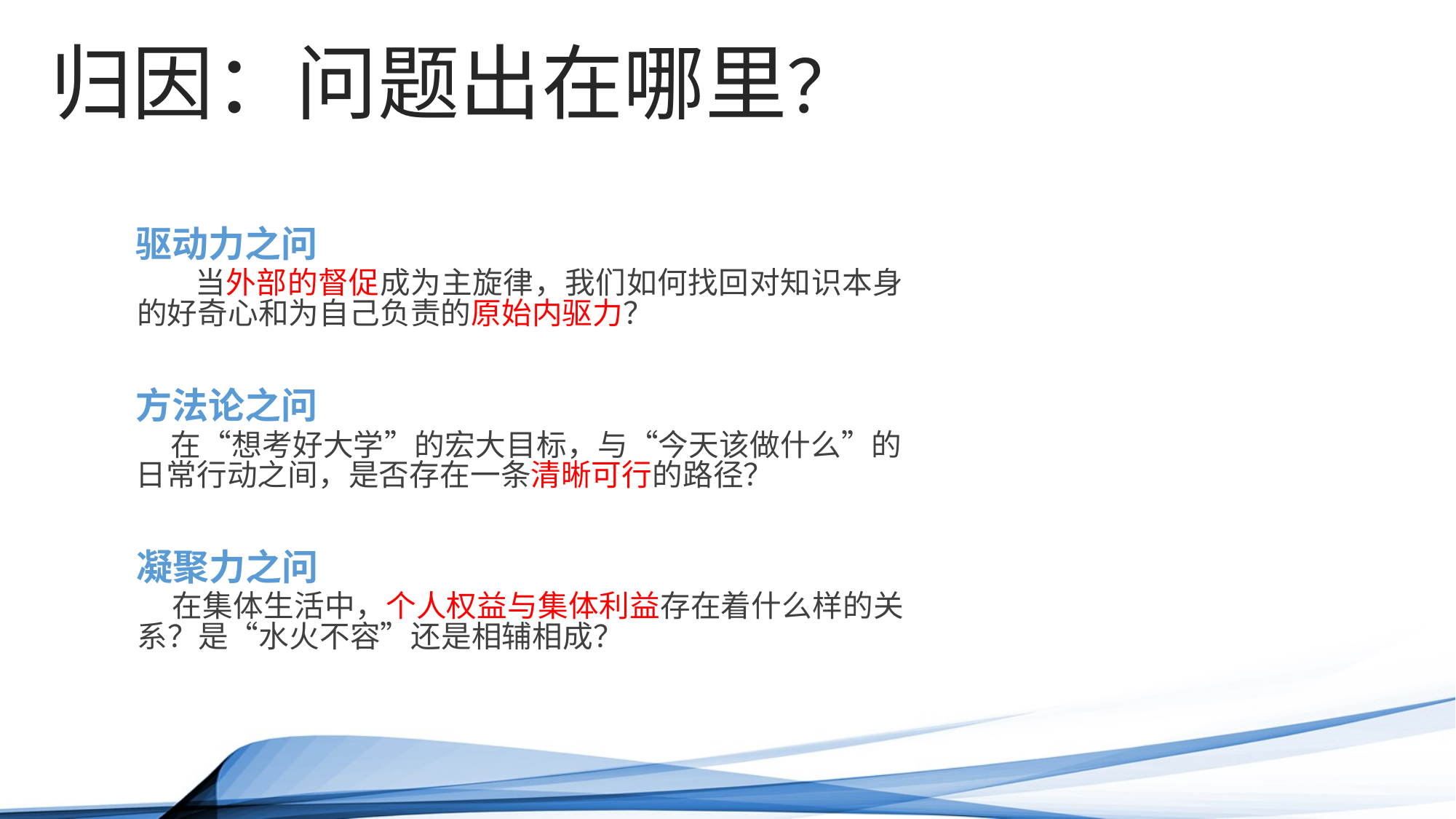

归因：问题出在哪里？
驱动力之问
       当外部的督促成为主旋律，我们如何找回对知识本身的好奇心和为自己负责的原始内驱力？
方法论之问
    在“想考好大学”的宏大目标，与“今天该做什么”的日常行动之间，是否存在一条清晰可行的路径？
凝聚力之问
    在集体生活中，个人权益与集体利益存在着什么样的关系？是“水火不容”还是相辅相成？